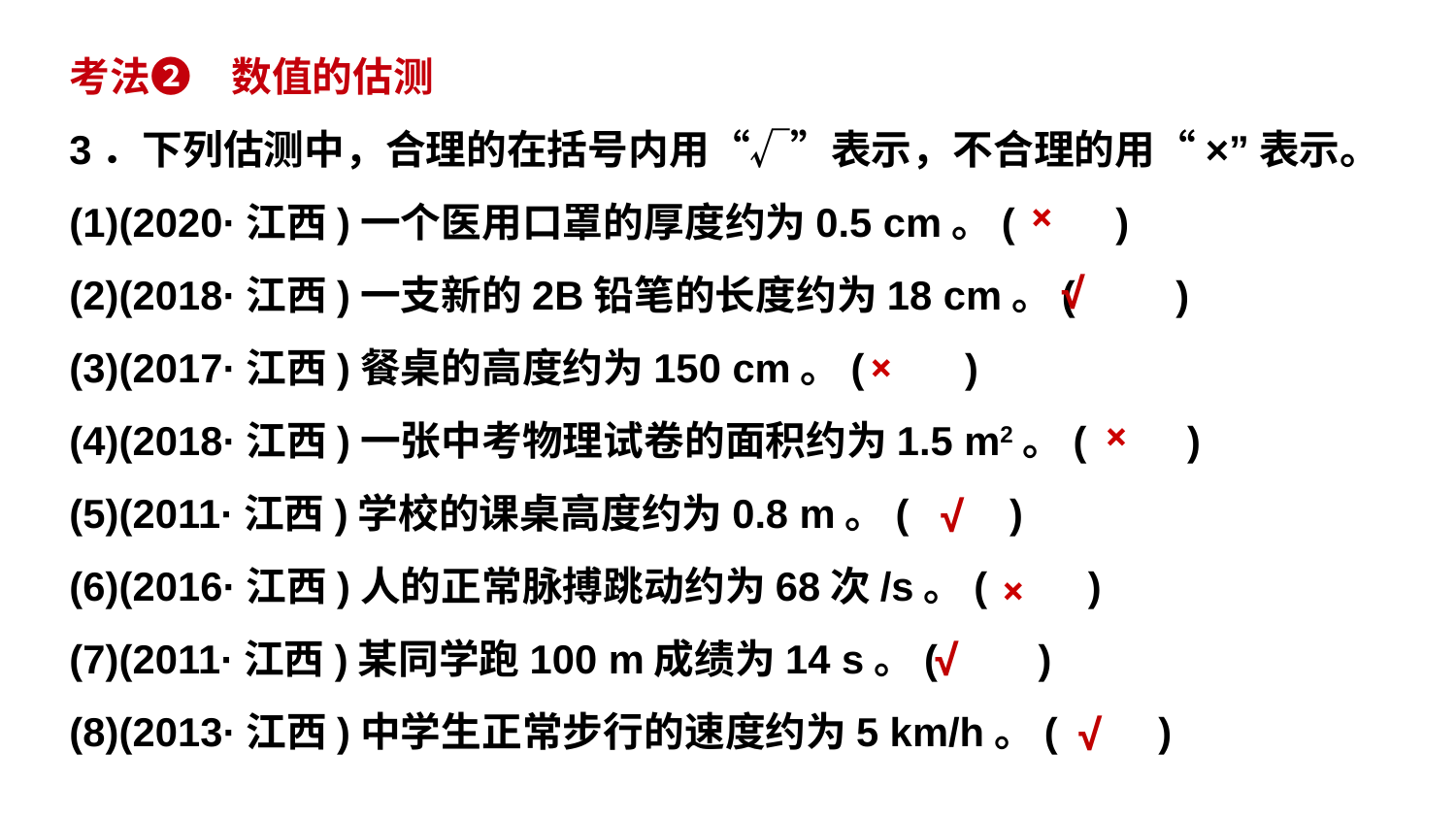

考法❷　数值的估测
3．下列估测中，合理的在括号内用“√”表示，不合理的用“×”表示。
(1)(2020·江西)一个医用口罩的厚度约为0.5 cm。(　　)
(2)(2018·江西)一支新的2B铅笔的长度约为18 cm。(　　)
(3)(2017·江西)餐桌的高度约为150 cm。(　　)
(4)(2018·江西)一张中考物理试卷的面积约为1.5 m2。(　　)
(5)(2011·江西)学校的课桌高度约为0.8 m。(　　)
(6)(2016·江西)人的正常脉搏跳动约为68次/s。(　　)
(7)(2011·江西)某同学跑100 m成绩为14 s。(　　)
(8)(2013·江西)中学生正常步行的速度约为5 km/h。(　　)
×
√
×
×
√
×
√
√